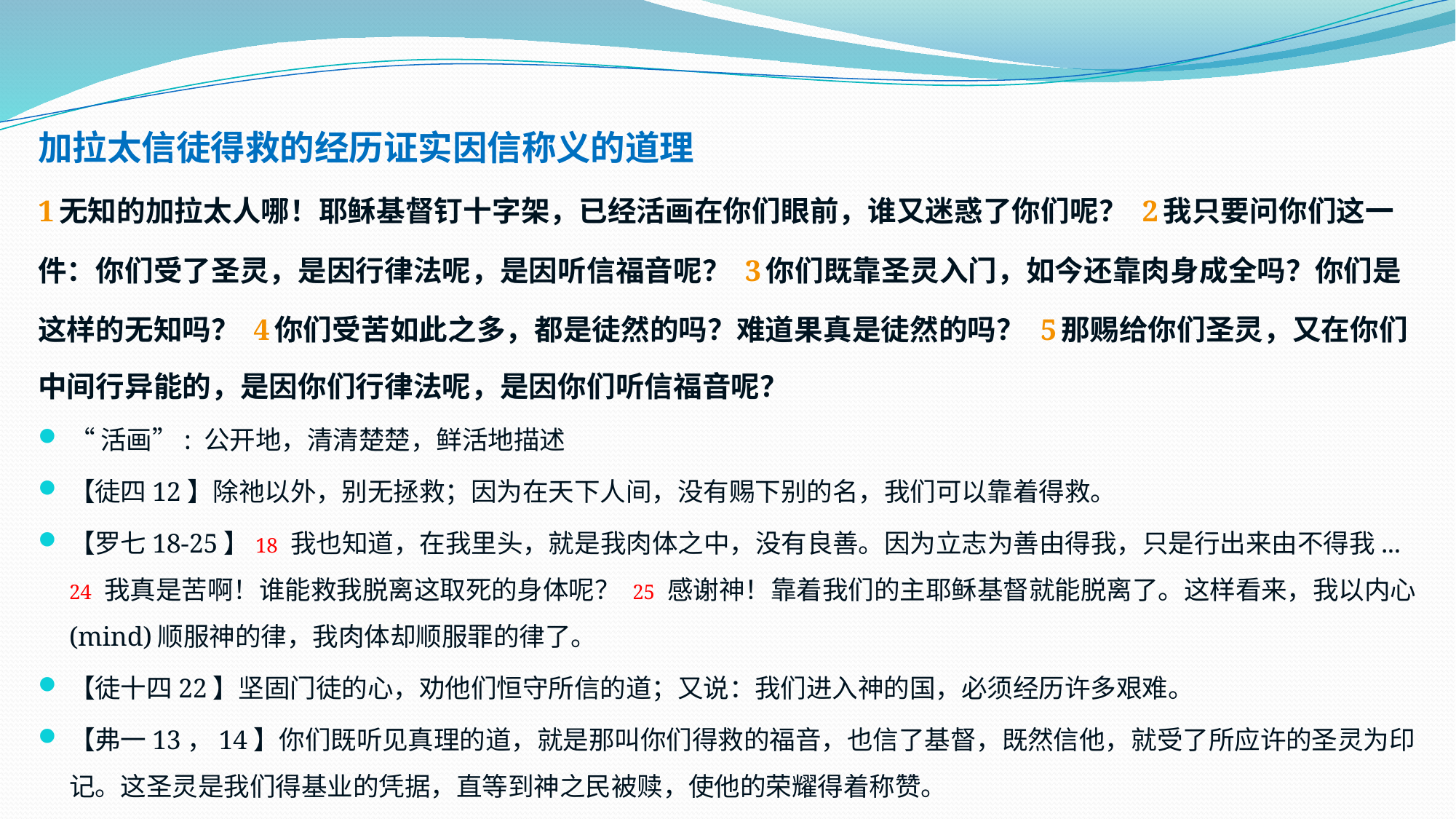

加拉太信徒得救的经历证实因信称义的道理
1 无知的加拉太人哪！耶稣基督钉十字架，已经活画在你们眼前，谁又迷惑了你们呢？ 2 我只要问你们这一件：你们受了圣灵，是因行律法呢，是因听信福音呢？ 3 你们既靠圣灵入门，如今还靠肉身成全吗？你们是这样的无知吗？ 4 你们受苦如此之多，都是徒然的吗？难道果真是徒然的吗？ 5 那赐给你们圣灵，又在你们中间行异能的，是因你们行律法呢，是因你们听信福音呢？
“活画”: 公开地，清清楚楚，鲜活地描述
【徒四12】除祂以外，别无拯救；因为在天下人间，没有赐下别的名，我们可以靠着得救。
【罗七18-25】18 我也知道，在我里头，就是我肉体之中，没有良善。因为立志为善由得我，只是行出来由不得我... 24 我真是苦啊！谁能救我脱离这取死的身体呢？ 25 感谢神！靠着我们的主耶稣基督就能脱离了。这样看来，我以内心(mind)顺服神的律，我肉体却顺服罪的律了。
【徒十四22】坚固门徒的心，劝他们恒守所信的道；又说：我们进入神的国，必须经历许多艰难。
【弗一13，14】你们既听见真理的道，就是那叫你们得救的福音，也信了基督，既然信他，就受了所应许的圣灵为印记。这圣灵是我们得基业的凭据，直等到神之民被赎，使他的荣耀得着称赞。